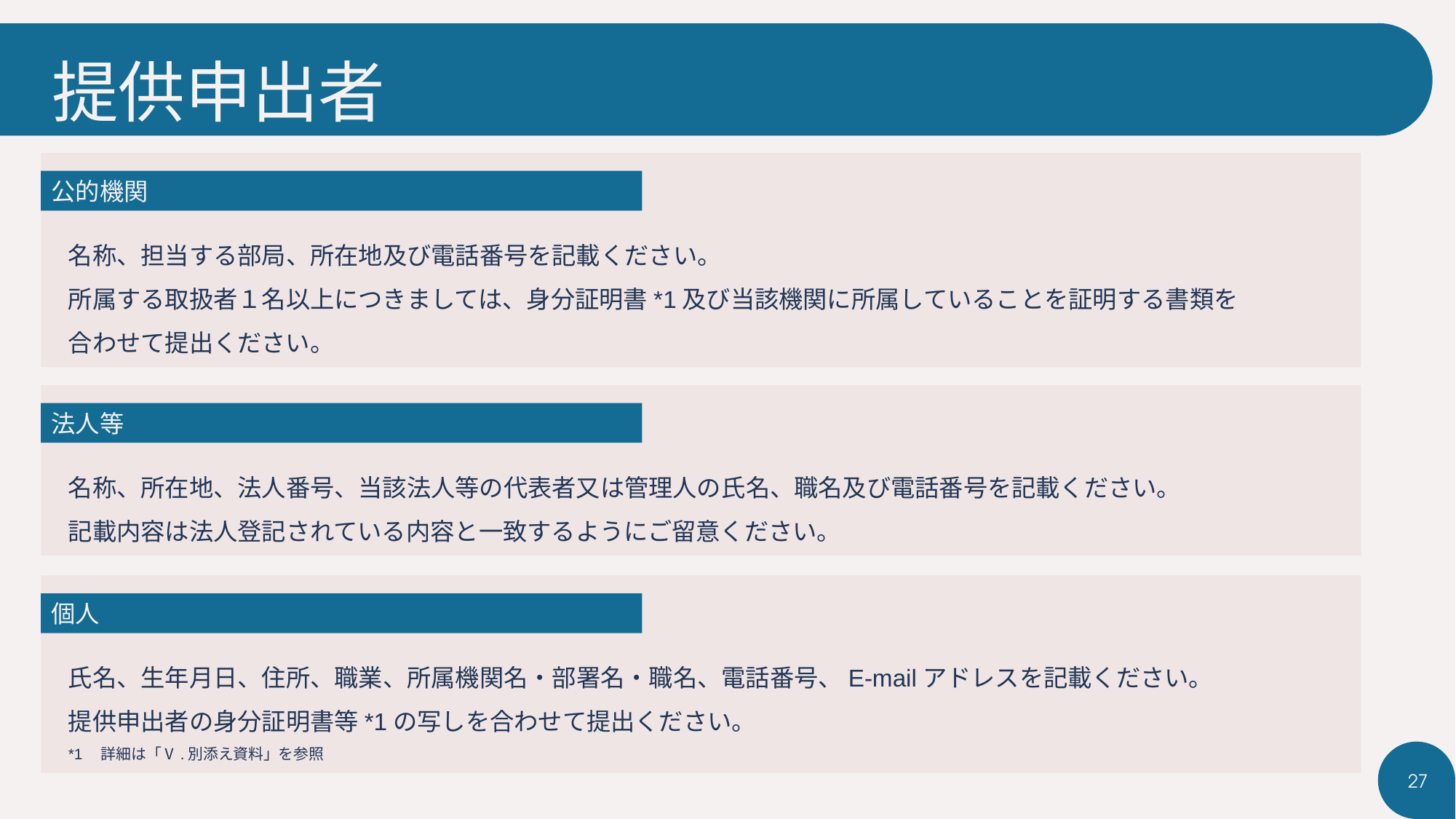

# 提供申出者

公的機関
名称、担当する部局、所在地及び電話番号を記載ください。
所属する取扱者１名以上につきましては、身分証明書*1及び当該機関に所属していることを証明する書類を
合わせて提出ください。

法人等
名称、所在地、法人番号、当該法人等の代表者又は管理人の氏名、職名及び電話番号を記載ください。
記載内容は法人登記されている内容と一致するようにご留意ください。

個人
氏名、生年月日、住所、職業、所属機関名・部署名・職名、電話番号、E-mailアドレスを記載ください。
提供申出者の身分証明書等*1の写しを合わせて提出ください。
*1　詳細は「Ⅴ.別添え資料」を参照
27